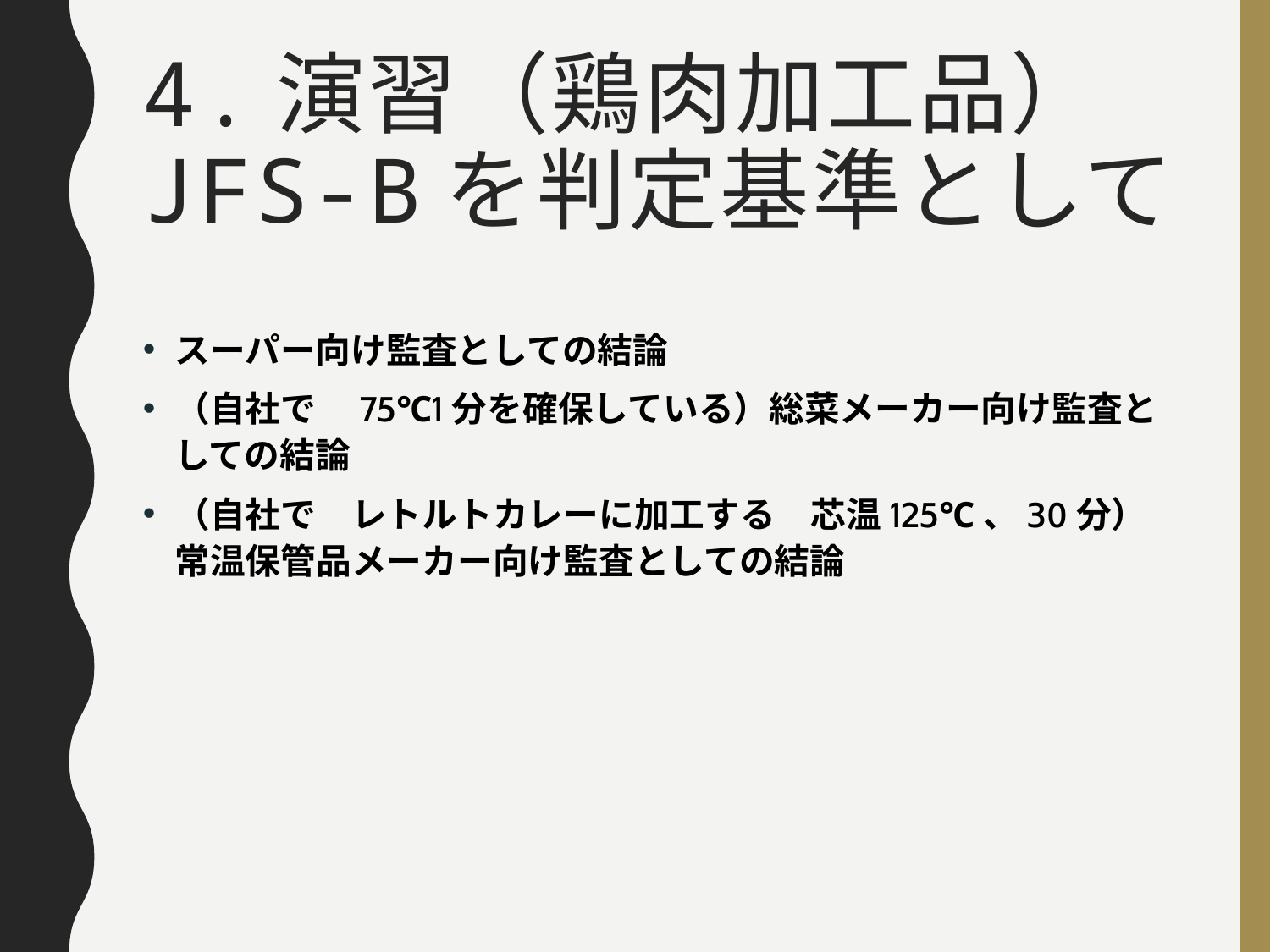

# 4.演習（鶏肉加工品） JFS-Bを判定基準として
スーパー向け監査としての結論
（自社で　75℃1分を確保している）総菜メーカー向け監査としての結論
（自社で　レトルトカレーに加工する　芯温125℃、30分）常温保管品メーカー向け監査としての結論